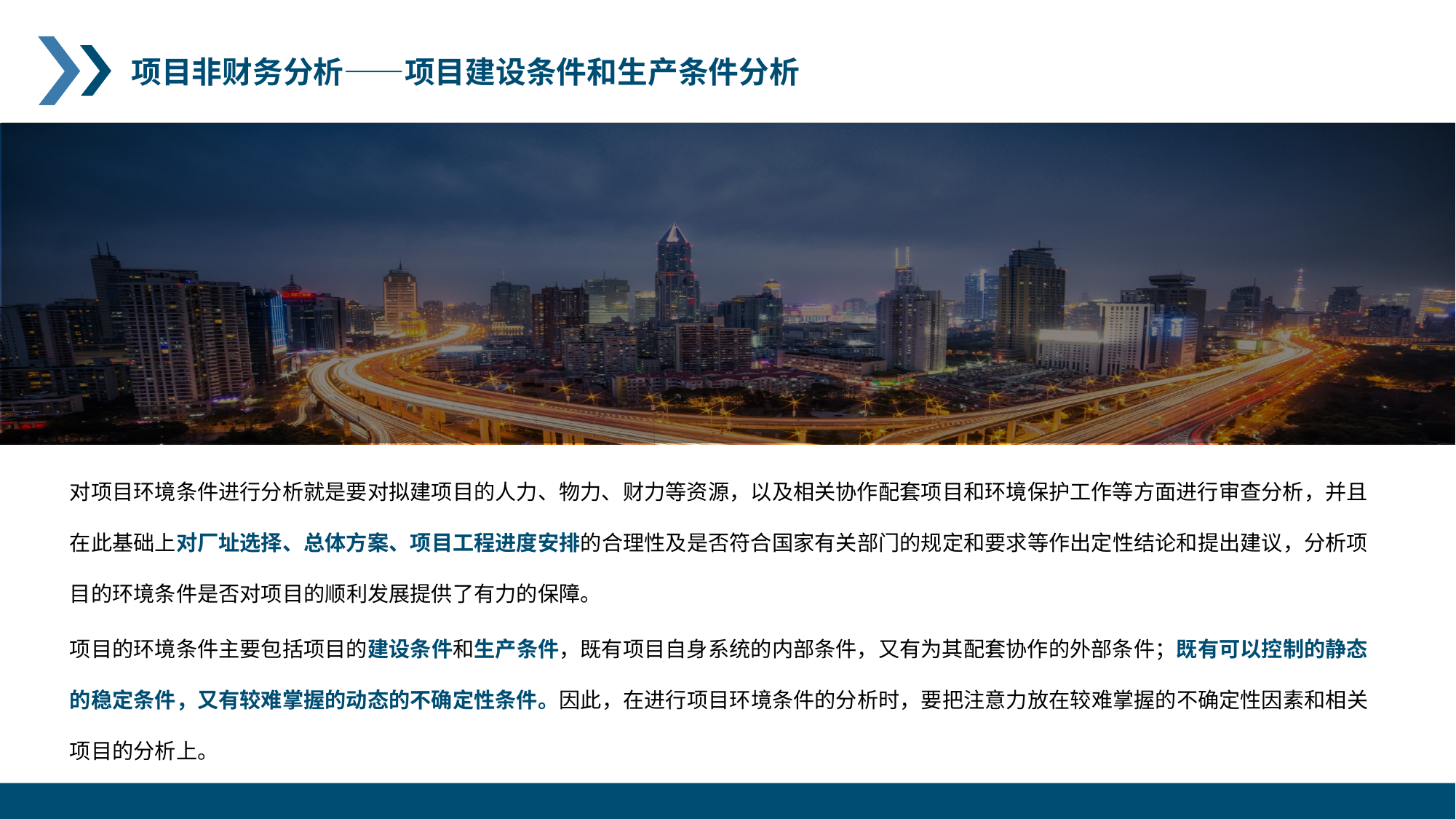

项目非财务分析——项目建设条件和生产条件分析

对项目环境条件进行分析就是要对拟建项目的人力、物力、财力等资源，以及相关协作配套项目和环境保护工作等方面进行审查分析，并且在此基础上对厂址选择、总体方案、项目工程进度安排的合理性及是否符合国家有关部门的规定和要求等作出定性结论和提出建议，分析项目的环境条件是否对项目的顺利发展提供了有力的保障。
项目的环境条件主要包括项目的建设条件和生产条件，既有项目自身系统的内部条件，又有为其配套协作的外部条件；既有可以控制的静态的稳定条件，又有较难掌握的动态的不确定性条件。因此，在进行项目环境条件的分析时，要把注意力放在较难掌握的不确定性因素和相关项目的分析上。